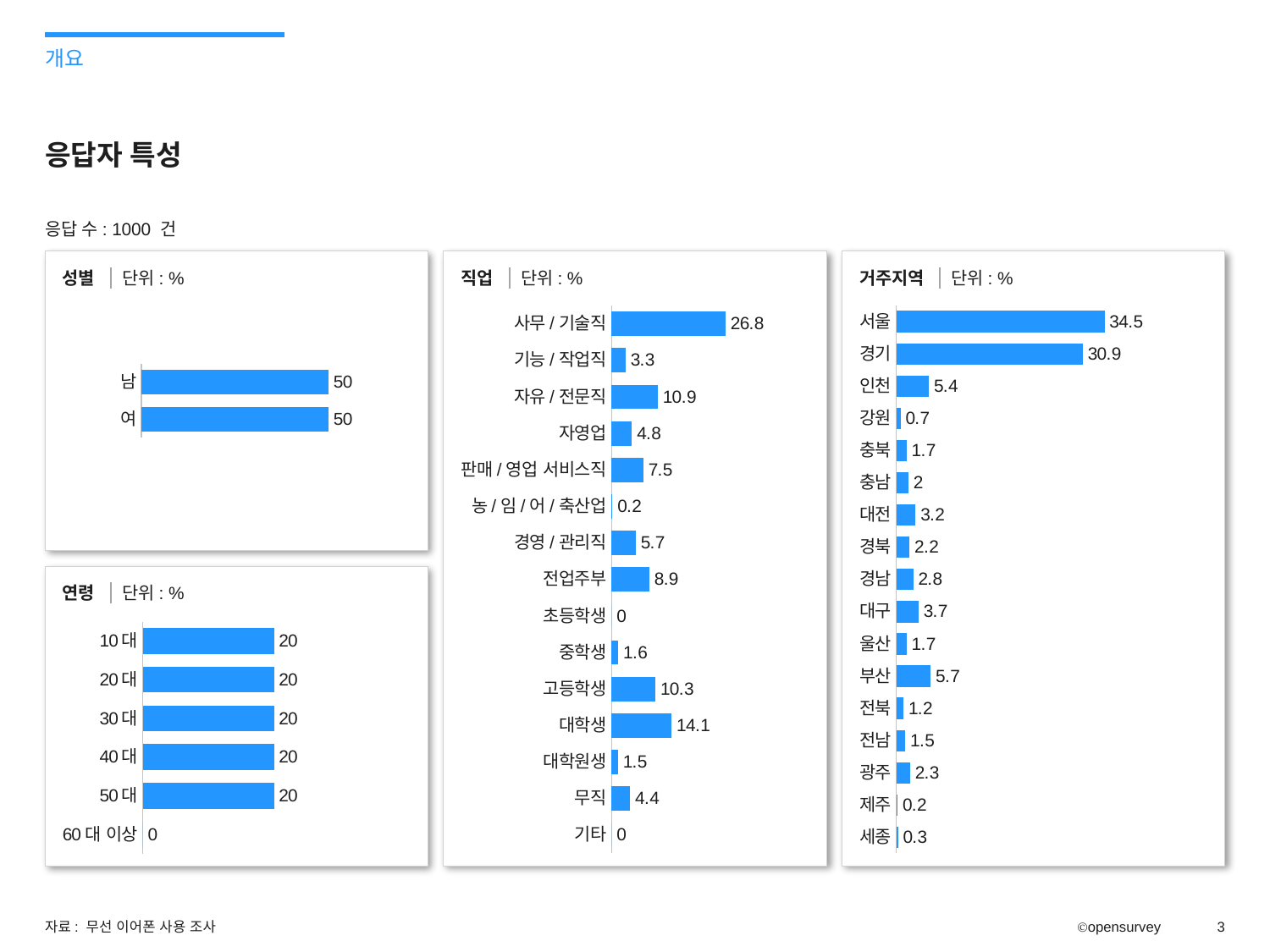

개요
# 응답자 특성
응답 수: 1000 건
성별
단위: %
직업
단위: %
거주지역
단위: %

### Chart

| Category | job |
|---|---|
| 기타 | 0.0 |
| 무직 | 4.4 |
| 대학원생 | 1.5 |
| 대학생 | 14.1 |
| 고등학생 | 10.3 |
| 중학생 | 1.6 |
| 초등학생 | 0.0 |
| 전업주부 | 8.9 |
| 경영/관리직 | 5.7 |
| 농/임/어/축산업 | 0.2 |
| 판매/영업 서비스직 | 7.5 |
| 자영업 | 4.8 |
| 자유/전문직 | 10.9 |
| 기능/작업직 | 3.3 |
| 사무/기술직 | 26.8 |

### Chart

| Category | region |
|---|---|
| 세종 | 0.3 |
| 제주 | 0.2 |
| 광주 | 2.3 |
| 전남 | 1.5 |
| 전북 | 1.2 |
| 부산 | 5.7 |
| 울산 | 1.7 |
| 대구 | 3.7 |
| 경남 | 2.8 |
| 경북 | 2.2 |
| 대전 | 3.2 |
| 충남 | 2.0 |
| 충북 | 1.7 |
| 강원 | 0.7 |
| 인천 | 5.4 |
| 경기 | 30.9 |
| 서울 | 34.5 |

### Chart

| Category | sex |
|---|---|
| 여 | 50.0 |
| 남 | 50.0 |
연령
단위: %

### Chart

| Category | age |
|---|---|
| 60대 이상 | 0.0 |
| 50대 | 20.0 |
| 40대 | 20.0 |
| 30대 | 20.0 |
| 20대 | 20.0 |
| 10대 | 20.0 |
자료: 무선 이어폰 사용 조사
Ⓒopensurvey
3